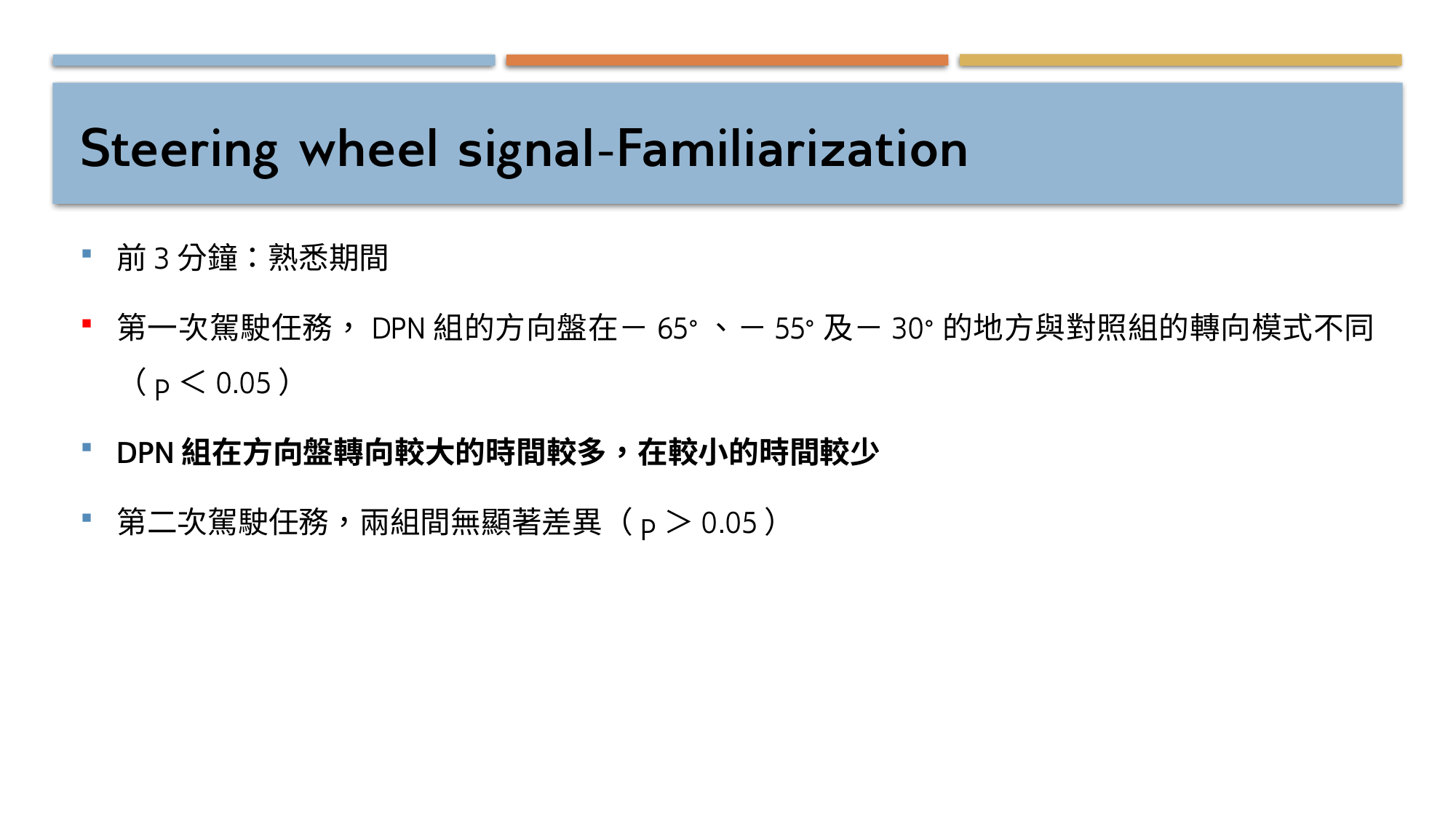

# Steering wheel signal-Familiarization
前3分鐘：熟悉期間
第一次駕駛任務，DPN組的方向盤在－65°、－55°及－30°的地方與對照組的轉向模式不同 （p＜0.05）
DPN組在方向盤轉向較大的時間較多，在較小的時間較少
第二次駕駛任務，兩組間無顯著差異（p＞0.05）